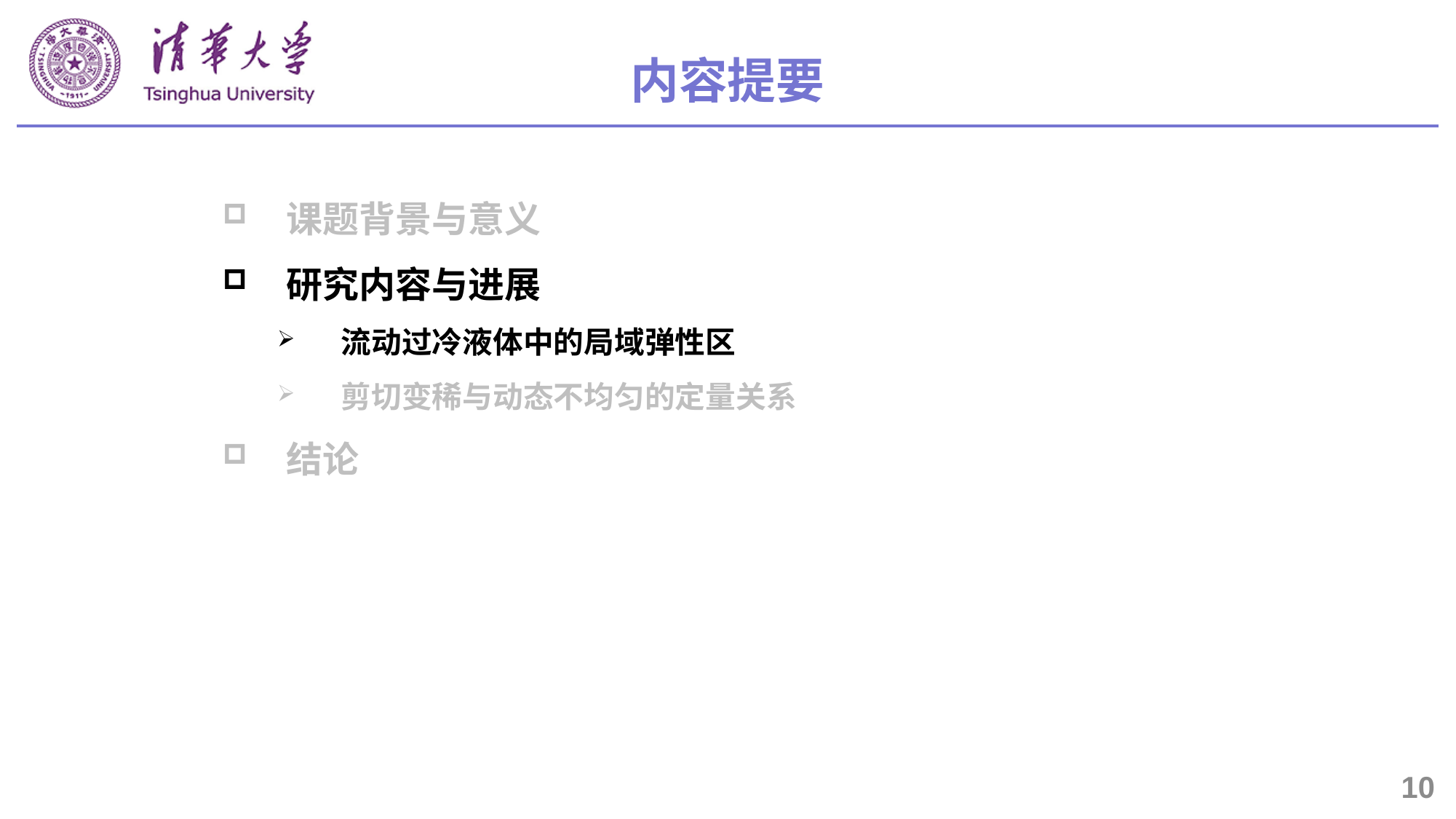

# 内容提要
课题背景与意义
研究内容与进展
流动过冷液体中的局域弹性区
剪切变稀与动态不均匀的定量关系
结论